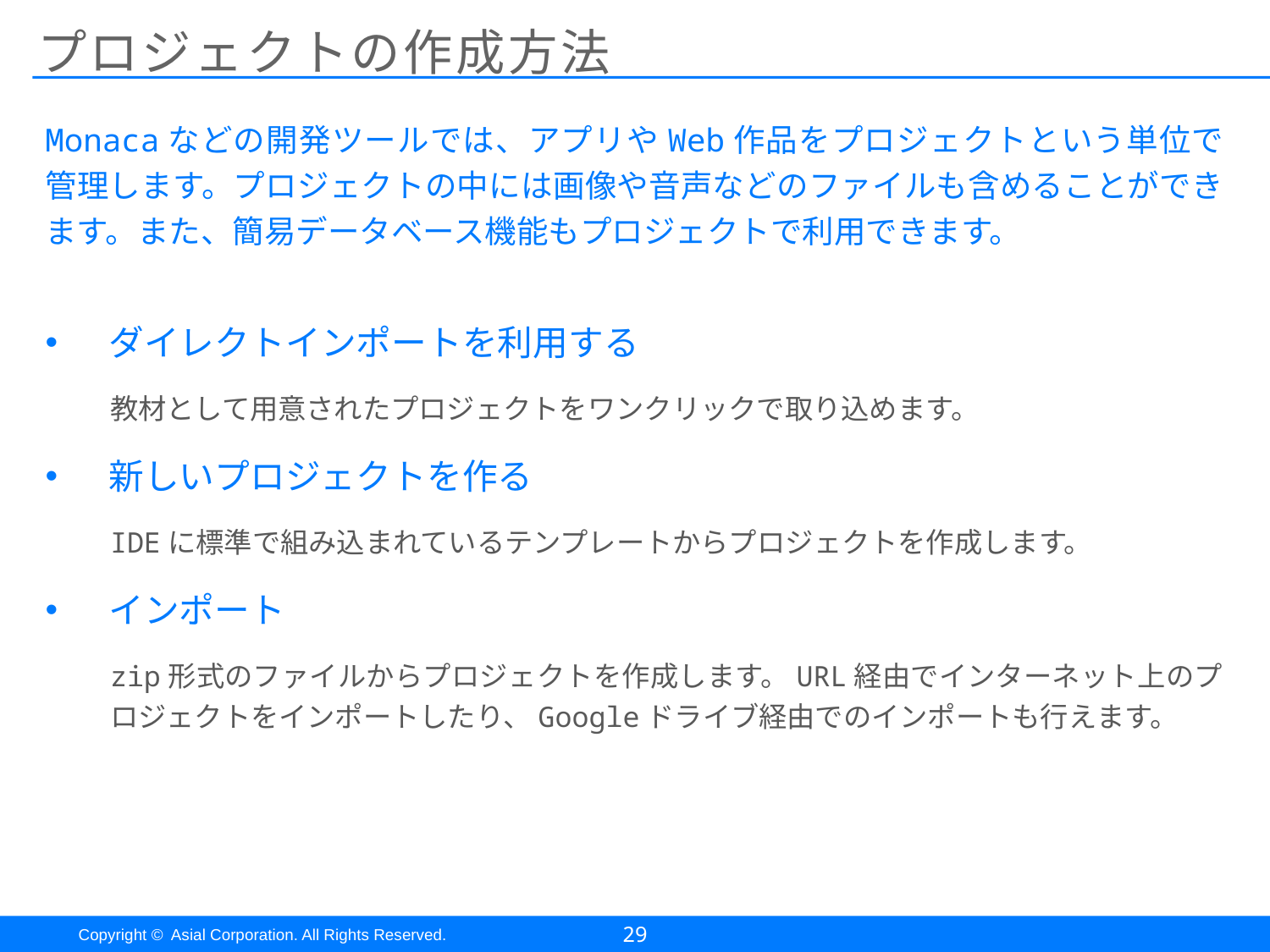

# プロジェクトの作成方法
Monacaなどの開発ツールでは、アプリやWeb作品をプロジェクトという単位で管理します。プロジェクトの中には画像や音声などのファイルも含めることができます。また、簡易データベース機能もプロジェクトで利用できます。
ダイレクトインポートを利用する
教材として用意されたプロジェクトをワンクリックで取り込めます。
新しいプロジェクトを作る
IDEに標準で組み込まれているテンプレートからプロジェクトを作成します。
インポート
zip形式のファイルからプロジェクトを作成します。URL経由でインターネット上のプロジェクトをインポートしたり、Googleドライブ経由でのインポートも行えます。

29